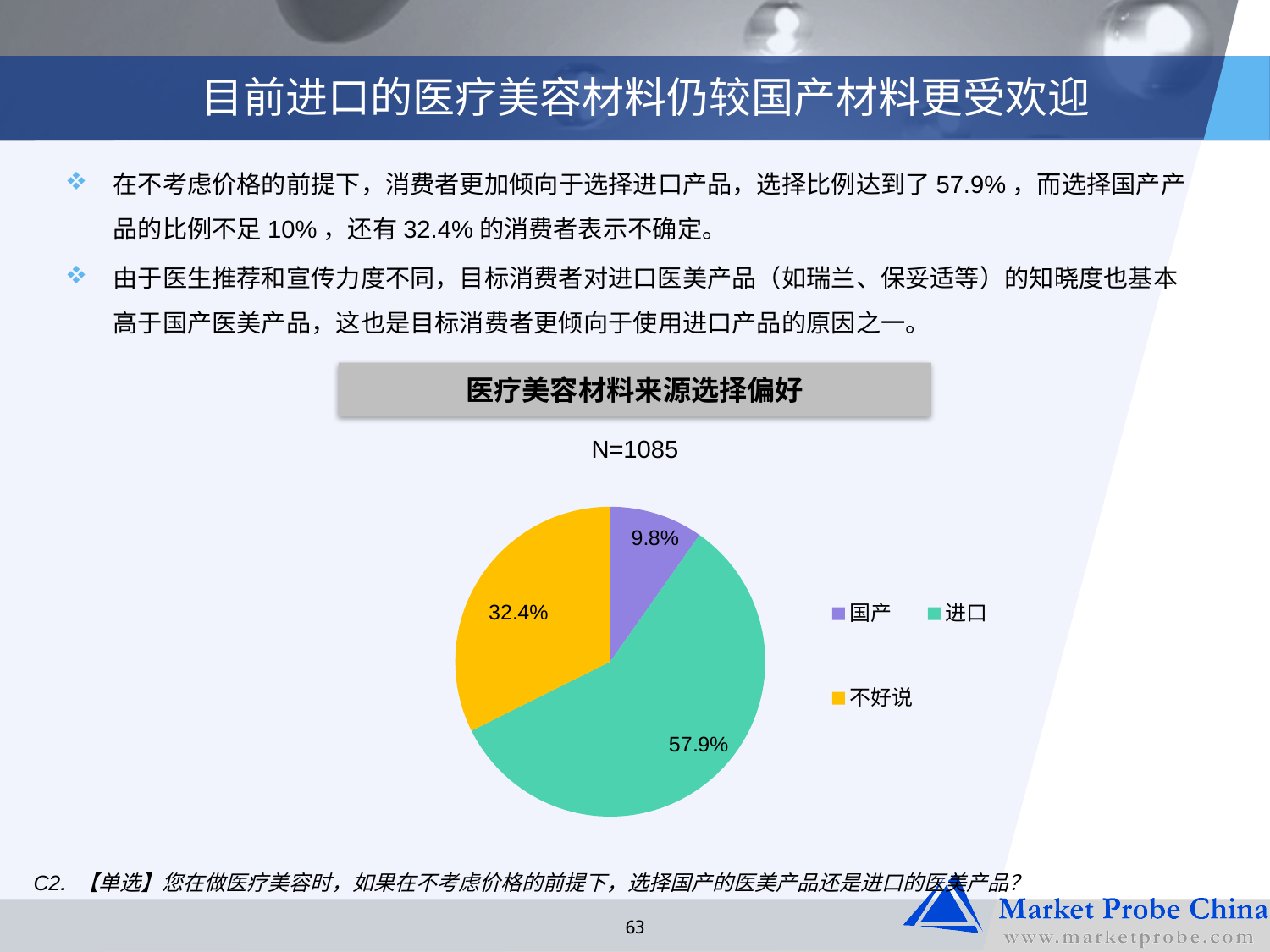

# 目前进口的医疗美容材料仍较国产材料更受欢迎
在不考虑价格的前提下，消费者更加倾向于选择进口产品，选择比例达到了57.9%，而选择国产产品的比例不足10%，还有32.4%的消费者表示不确定。
由于医生推荐和宣传力度不同，目标消费者对进口医美产品（如瑞兰、保妥适等）的知晓度也基本高于国产医美产品，这也是目标消费者更倾向于使用进口产品的原因之一。

医疗美容材料来源选择偏好
N=1085

### Chart

| Category | 列 N % |
|---|---|
| 国产 | 0.09769585253456227 |
| 进口 | 0.5788018433179727 |
| 不好说 | 0.3235023041474656 |
C2. 【单选】您在做医疗美容时，如果在不考虑价格的前提下，选择国产的医美产品还是进口的医美产品？
63